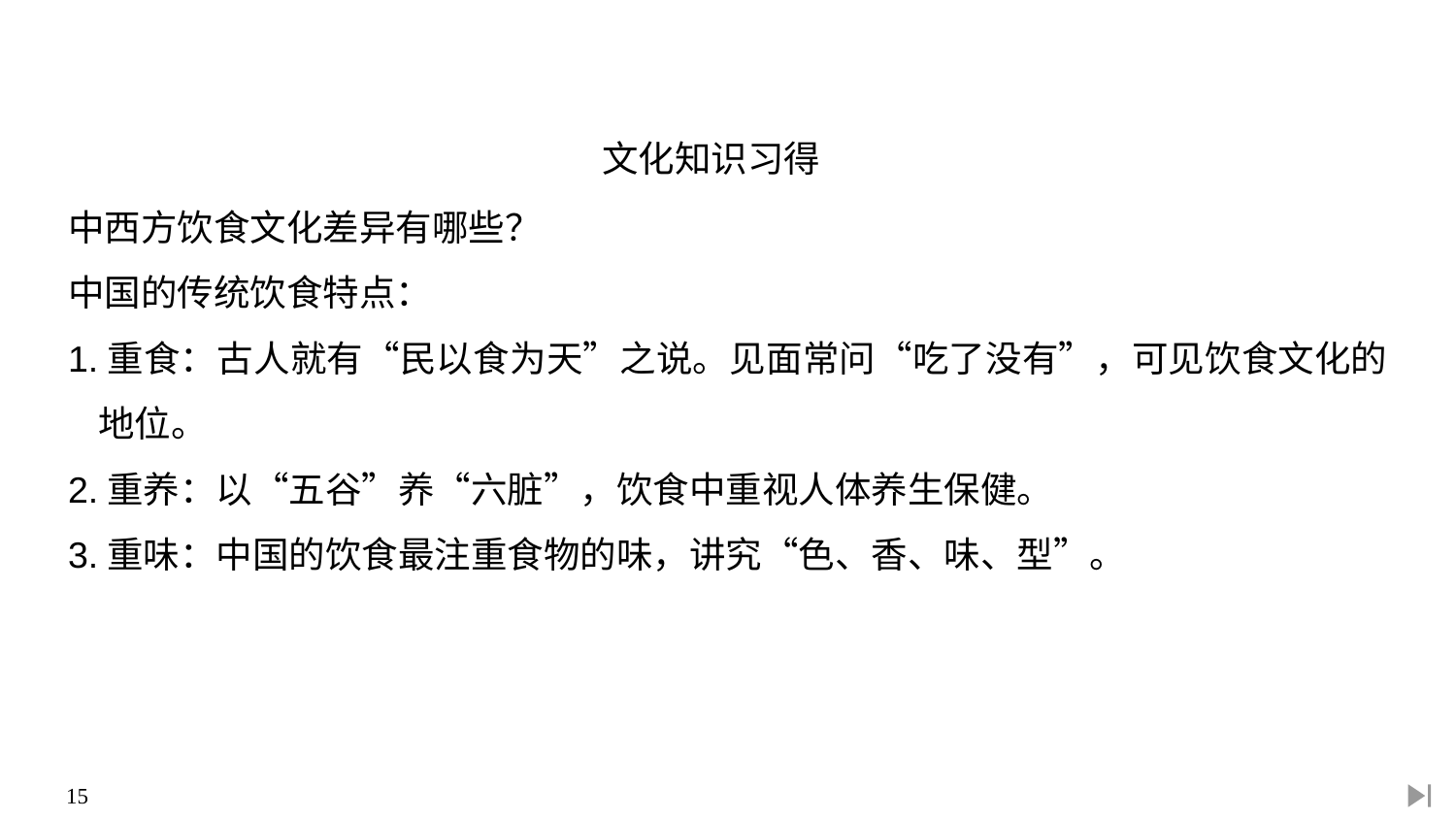

文化知识习得
中西方饮食文化差异有哪些？
中国的传统饮食特点：
1.重食：古人就有“民以食为天”之说。见面常问“吃了没有”，可见饮食文化的地位。
2.重养：以“五谷”养“六脏”，饮食中重视人体养生保健。
3.重味：中国的饮食最注重食物的味，讲究“色、香、味、型”。